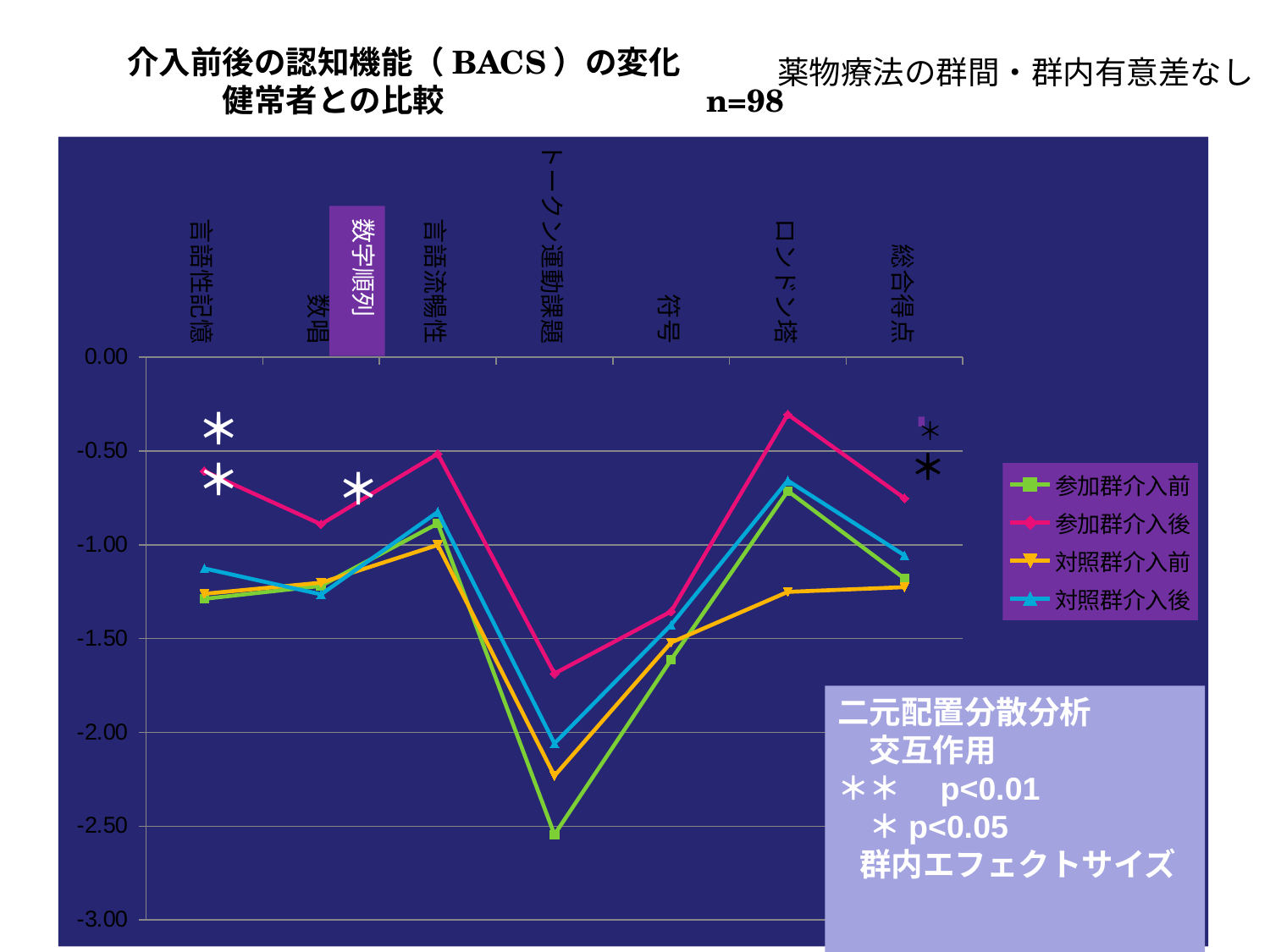

介入前後の認知機能（BACS）の変化
　　　健常者との比較　　　　　　　　n=98

薬物療法の群間・群内有意差なし

### Chart

| Category | 参加群介入前 | 参加群介入後 | 対照群介入前 | 対照群介入後 |
|---|---|---|---|---|
| 言語性記憶 | -1.2884189820506522 | -0.6073272682567007 | -1.2613720186869928 | -1.1261372018687077 |
| 数唱 | -1.2193877551020398 | -0.8905895691609943 | -1.2023809523809519 | -1.2647392290249382 |
| 言語流暢性 | -0.8864564007421124 | -0.5153988868274585 | -1.0014842300556535 | -0.8252319109461976 |
| トークン運動課題 | -2.545339785398699 | -1.6869345676414904 | -2.2318535661687338 | -2.059330948874407 |
| 符号 | -1.613164184592756 | -1.3557639271924935 | -1.521235521235525 | -1.427468284611137 |
| ロンドン塔 | -0.7133580705009281 | -0.30519480519480846 | -1.2513914656771743 | -0.6576994434137368 |
| 総合得点 | -1.1803585069986786 | -0.7520938675360622 | -1.2261070521486284 | -1.0566034206905561 |
数字順列
＊＊
＊
二元配置分散分析
　交互作用
＊＊　p<0.01
　＊p<0.05
  群内エフェクトサイズ
　　　　　　０．９
　　総合得点　0.55